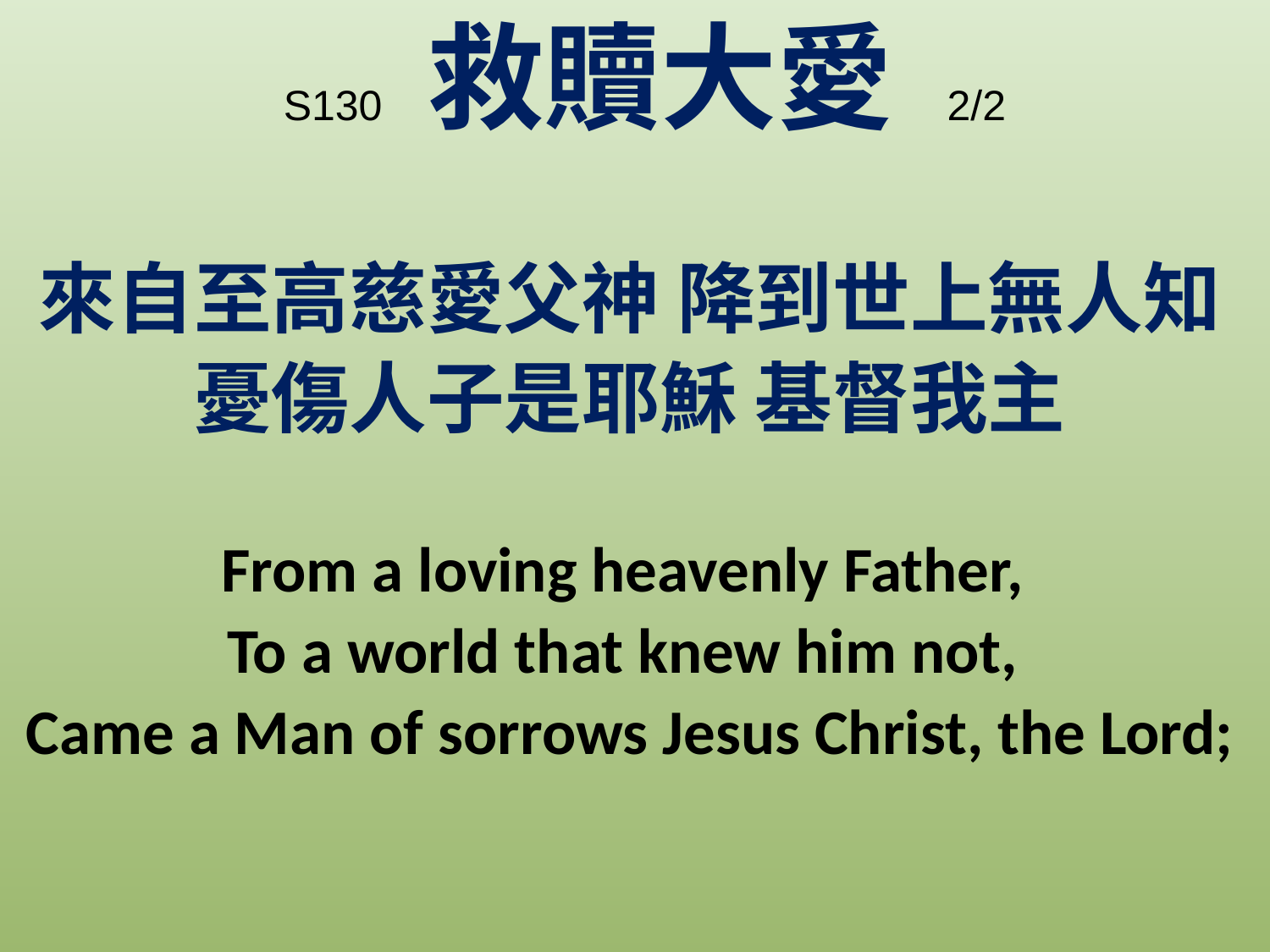

# S130   救贖大愛  2/2
來自至高慈愛父神 降到世上無人知
憂傷人子是耶穌 基督我主

From a loving heavenly Father,
To a world that knew him not,
Came a Man of sorrows Jesus Christ, the Lord;